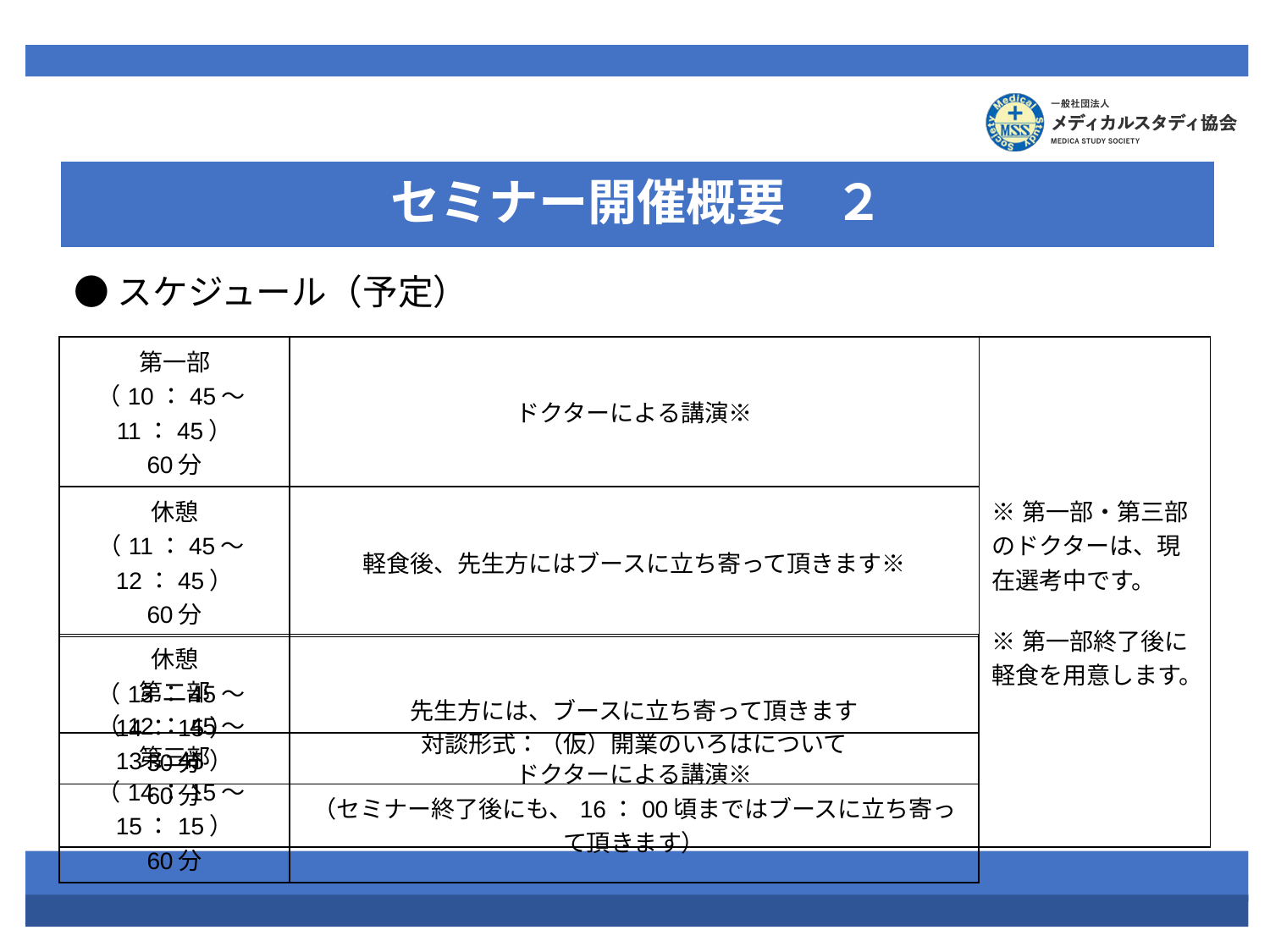

セミナー開催概要　２
●スケジュール（予定）
| 第一部 （10：45～11：45） 60分 | ドクターによる講演※ | ※第一部・第三部のドクターは、現在選考中です。 ※第一部終了後に軽食を用意します。 |
| --- | --- | --- |
| 休憩 （11：45～12：45） 60分 | 軽食後、先生方にはブースに立ち寄って頂きます※ |  |
| 第二部 （12：45～13：45） 60分 | 対談形式：（仮）開業のいろはについて |  |
| 休憩 （13：45～14：15） 30分 | 先生方には、ブースに立ち寄って頂きます |
| --- | --- |
| 第三部 （14：15～15：15） 60分 | ドクターによる講演※ （セミナー終了後にも、16：00頃まではブースに立ち寄って頂きます） |
| --- | --- |